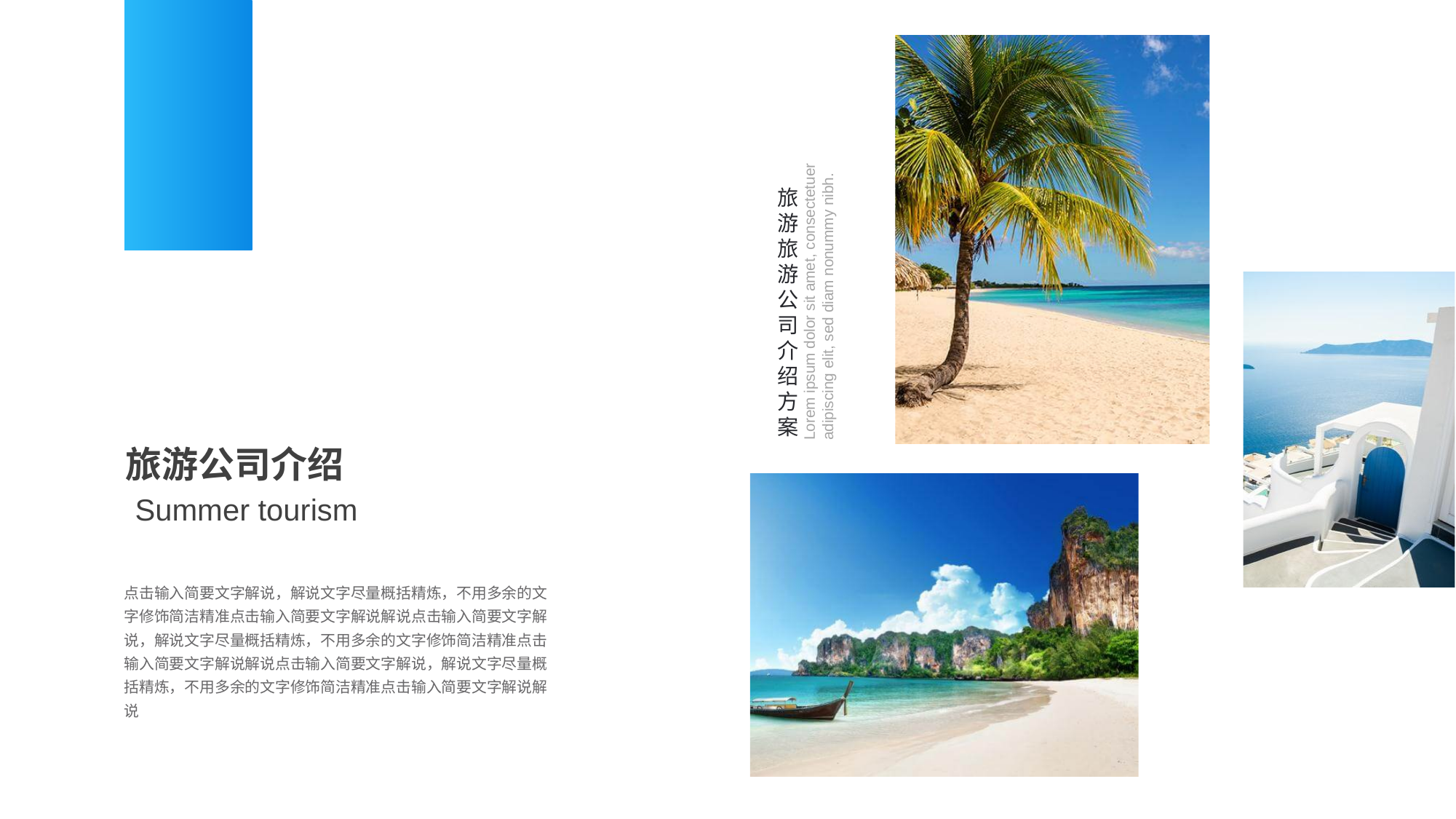

Lorem ipsum dolor sit amet, consectetuer adipiscing elit, sed diam nonummy nibh.
旅游旅游公司介绍方案

旅游公司介绍

Summer tourism
点击输入简要文字解说，解说文字尽量概括精炼，不用多余的文字修饰简洁精准点击输入简要文字解说解说点击输入简要文字解说，解说文字尽量概括精炼，不用多余的文字修饰简洁精准点击输入简要文字解说解说点击输入简要文字解说，解说文字尽量概括精炼，不用多余的文字修饰简洁精准点击输入简要文字解说解说